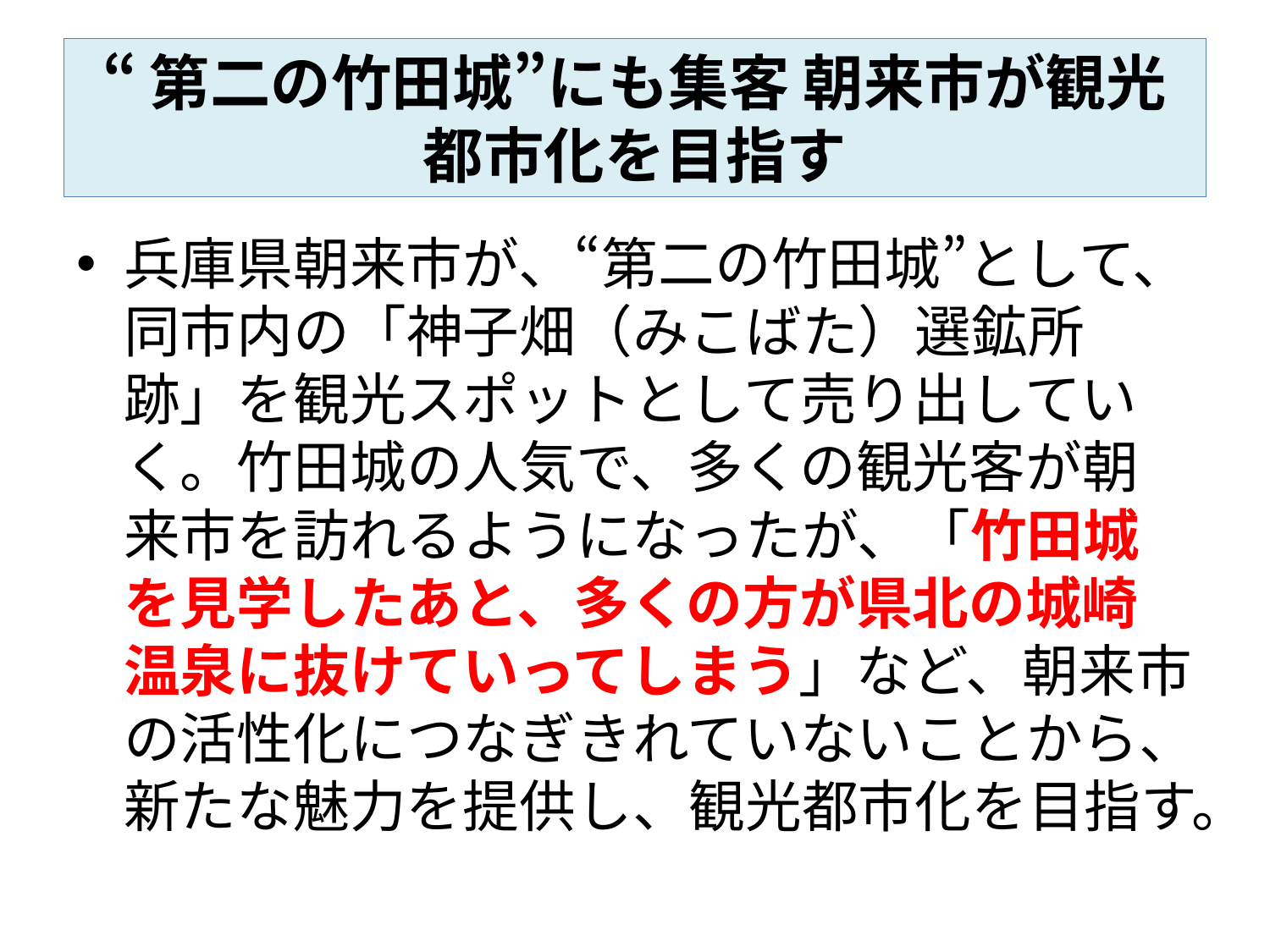

# “第二の竹田城”にも集客 朝来市が観光都市化を目指す
兵庫県朝来市が、“第二の竹田城”として、同市内の「神子畑（みこばた）選鉱所跡」を観光スポットとして売り出していく。竹田城の人気で、多くの観光客が朝来市を訪れるようになったが、「竹田城を見学したあと、多くの方が県北の城崎温泉に抜けていってしまう」など、朝来市の活性化につなぎきれていないことから、新たな魅力を提供し、観光都市化を目指す。